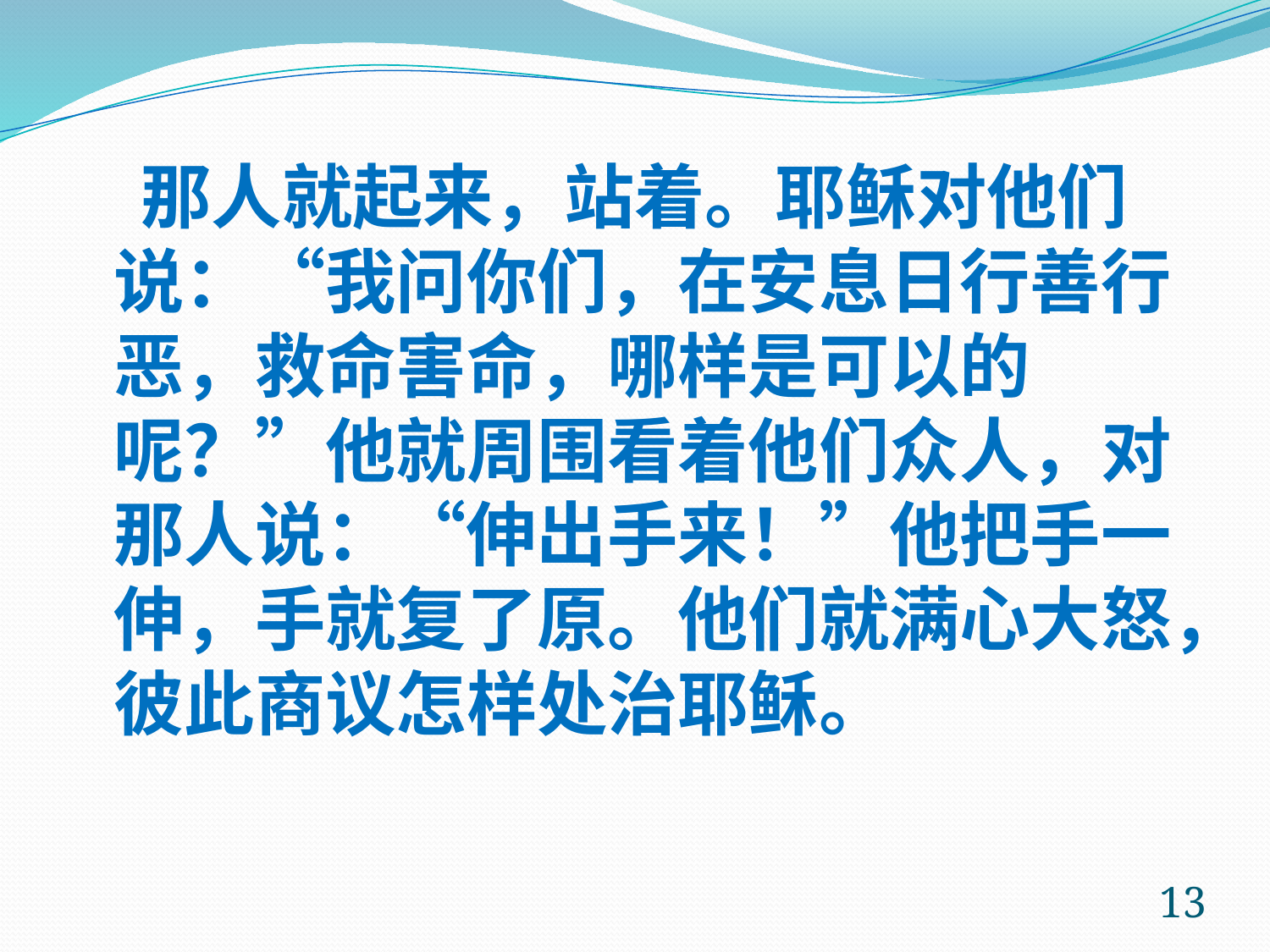

那人就起来，站着。耶稣对他们说：“我问你们，在安息日行善行恶，救命害命，哪样是可以的呢？”他就周围看着他们众人，对那人说：“伸出手来！”他把手一伸，手就复了原。他们就满心大怒，彼此商议怎样处治耶稣。
13